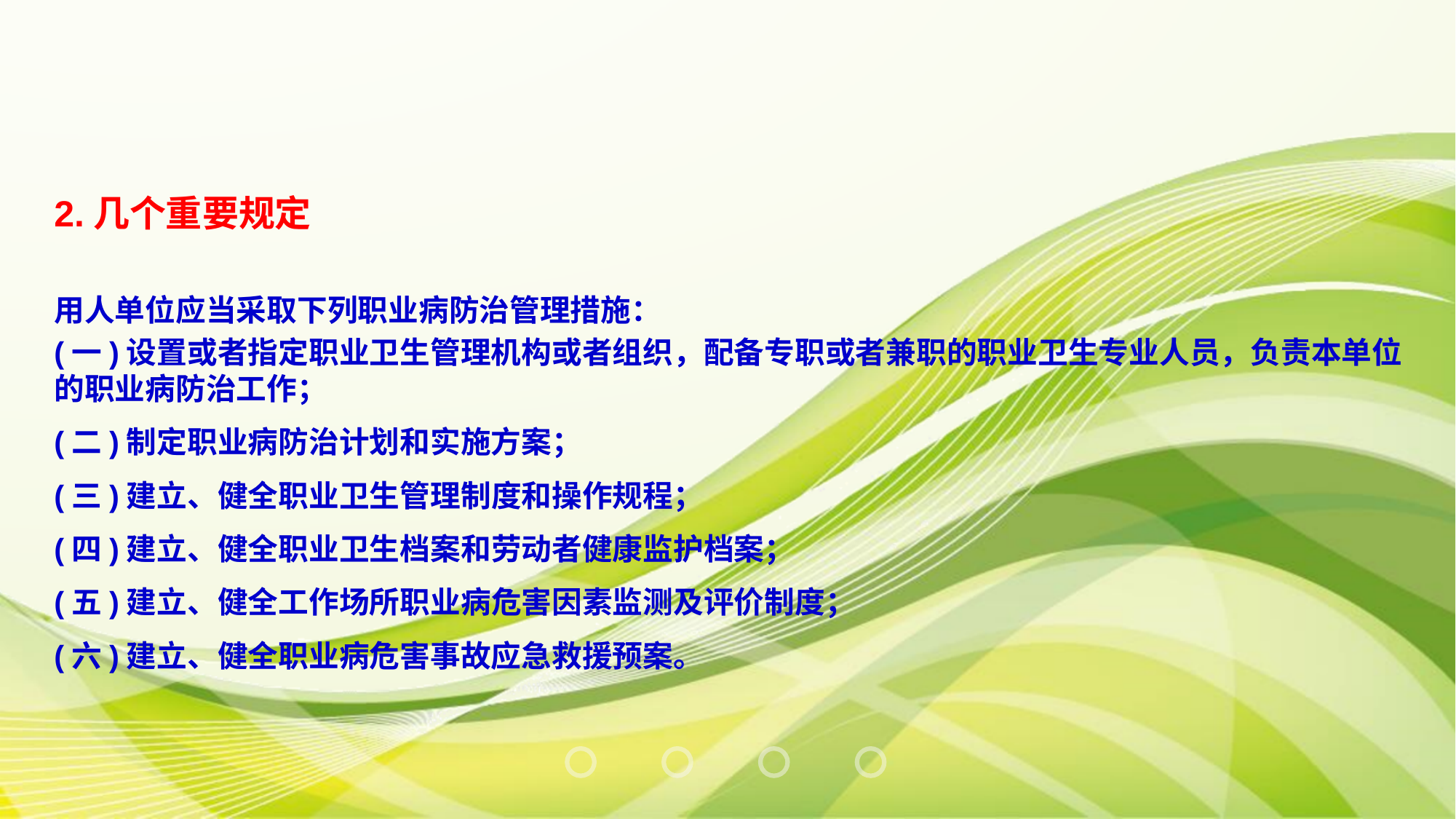

2.几个重要规定

用人单位应当采取下列职业病防治管理措施：
(一)设置或者指定职业卫生管理机构或者组织，配备专职或者兼职的职业卫生专业人员，负责本单位的职业病防治工作；
(二)制定职业病防治计划和实施方案；
(三)建立、健全职业卫生管理制度和操作规程；
(四)建立、健全职业卫生档案和劳动者健康监护档案；
(五)建立、健全工作场所职业病危害因素监测及评价制度；
(六)建立、健全职业病危害事故应急救援预案。